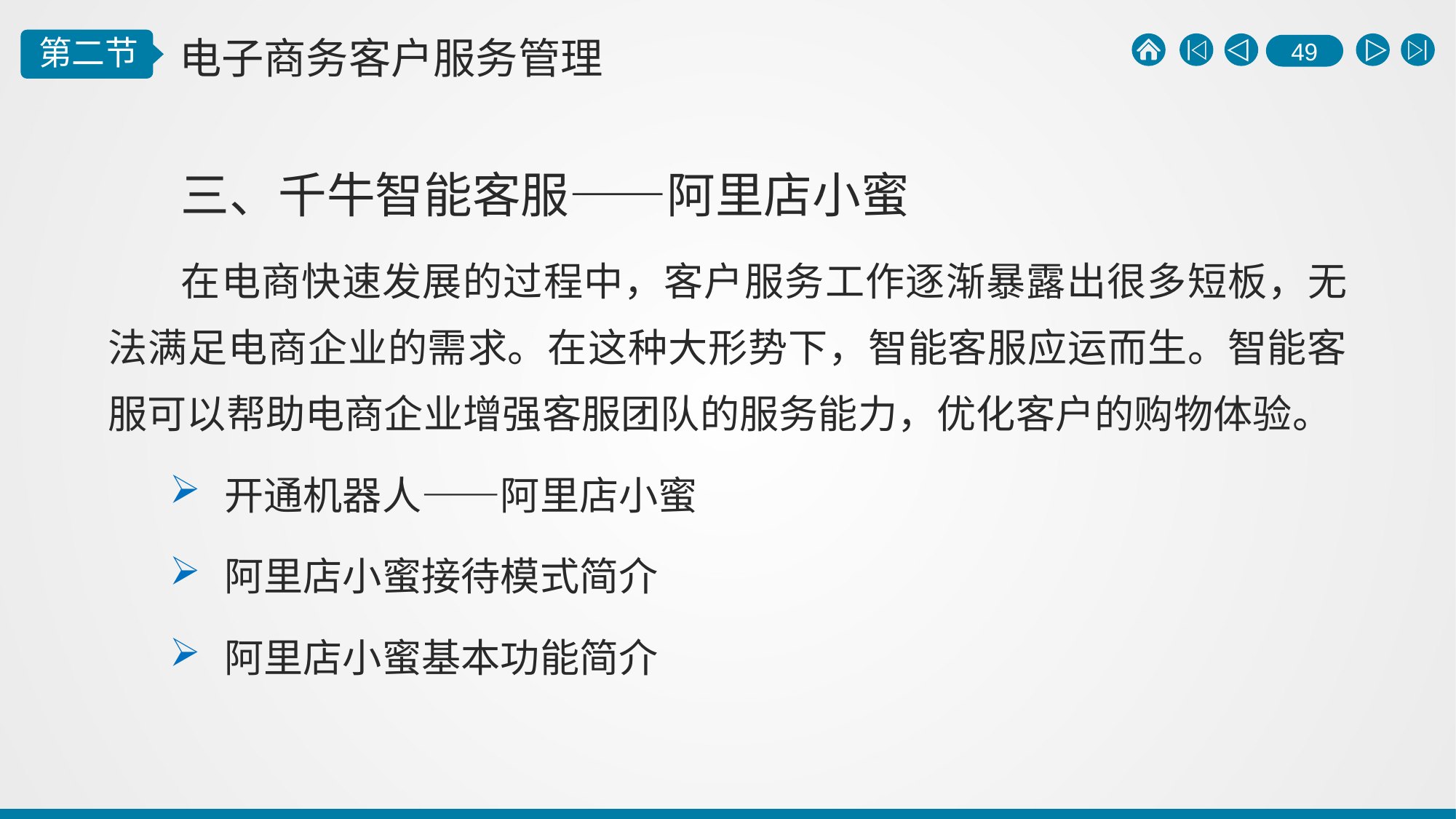

三、千牛智能客服——阿里店小蜜
在电商快速发展的过程中，客户服务工作逐渐暴露出很多短板，无法满足电商企业的需求。在这种大形势下，智能客服应运而生。智能客服可以帮助电商企业增强客服团队的服务能力，优化客户的购物体验。
开通机器人——阿里店小蜜
阿里店小蜜接待模式简介
阿里店小蜜基本功能简介